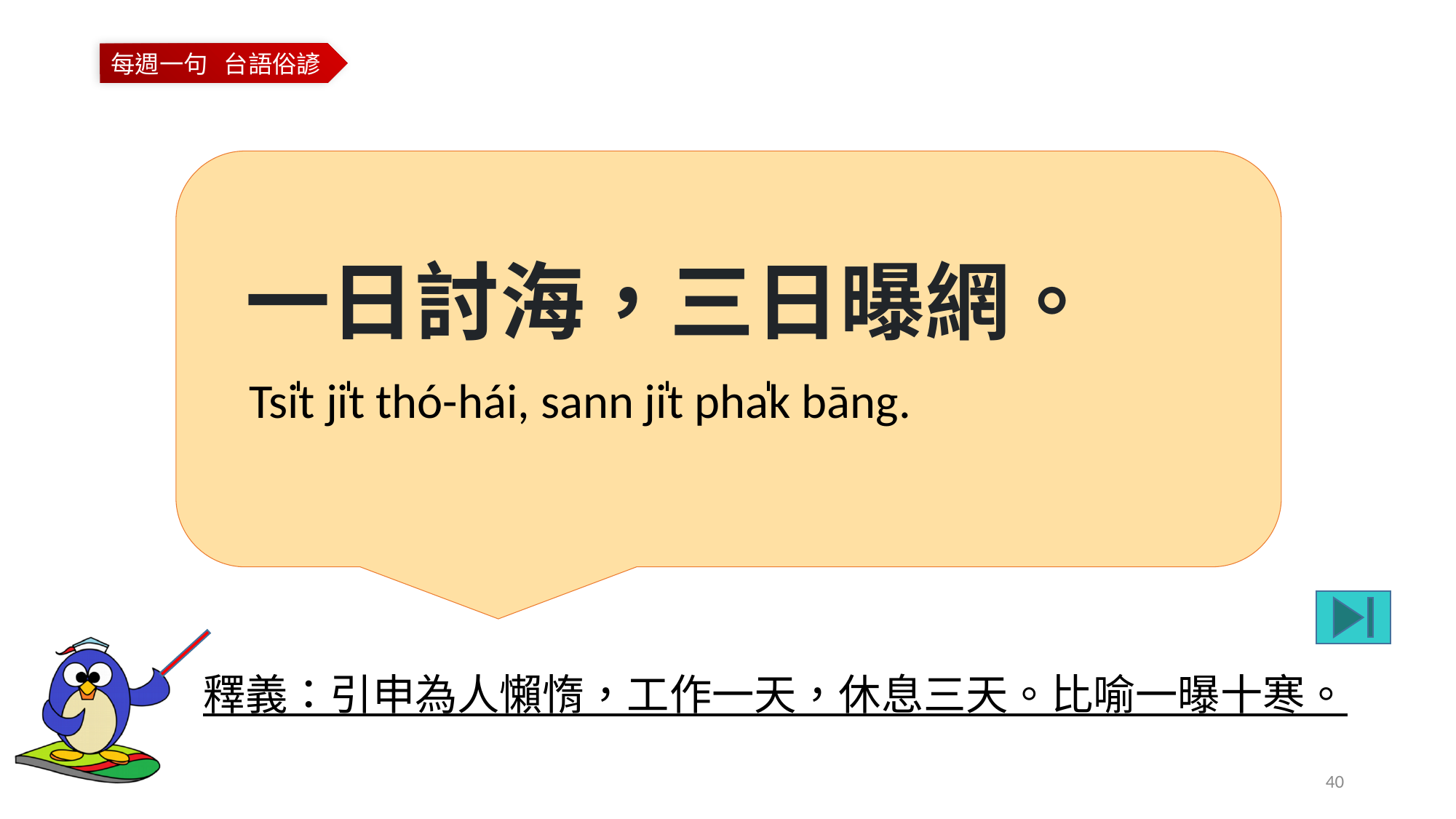

一日討海，三日曝網。
Tsi̍t ji̍t thó-hái, sann ji̍t pha̍k bāng.

釋義：引申為人懶惰，工作一天，休息三天。比喻一曝十寒。
40